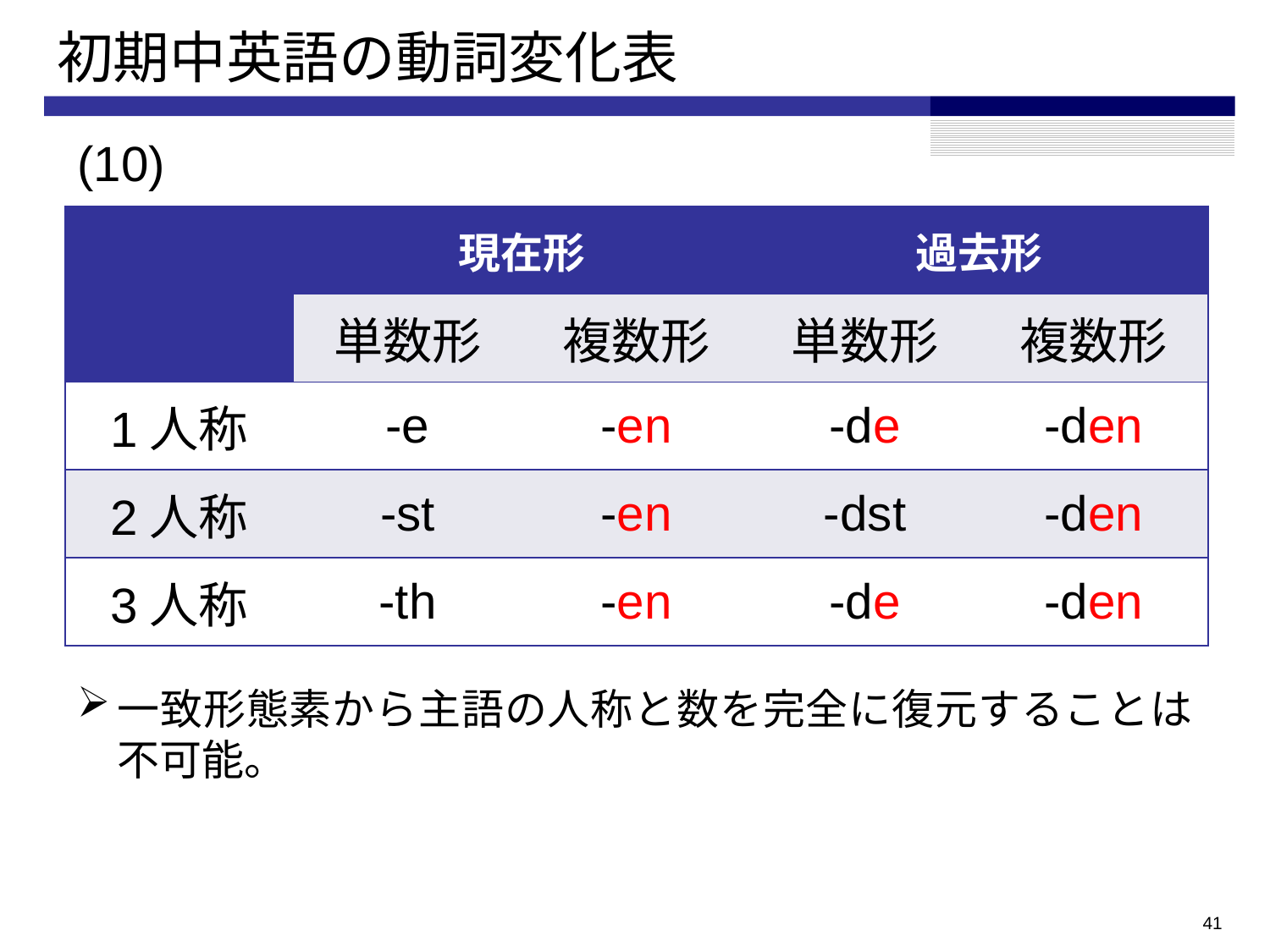

# 初期中英語の動詞変化表
(10)
|  | 現在形 |  | 過去形 |  |
| --- | --- | --- | --- | --- |
|  | 単数形 | 複数形 | 単数形 | 複数形 |
| 1人称 | -e | -en | -de | -den |
| 2人称 | -st | -en | -dst | -den |
| 3人称 | -th | -en | -de | -den |
一致形態素から主語の人称と数を完全に復元することは不可能。
41